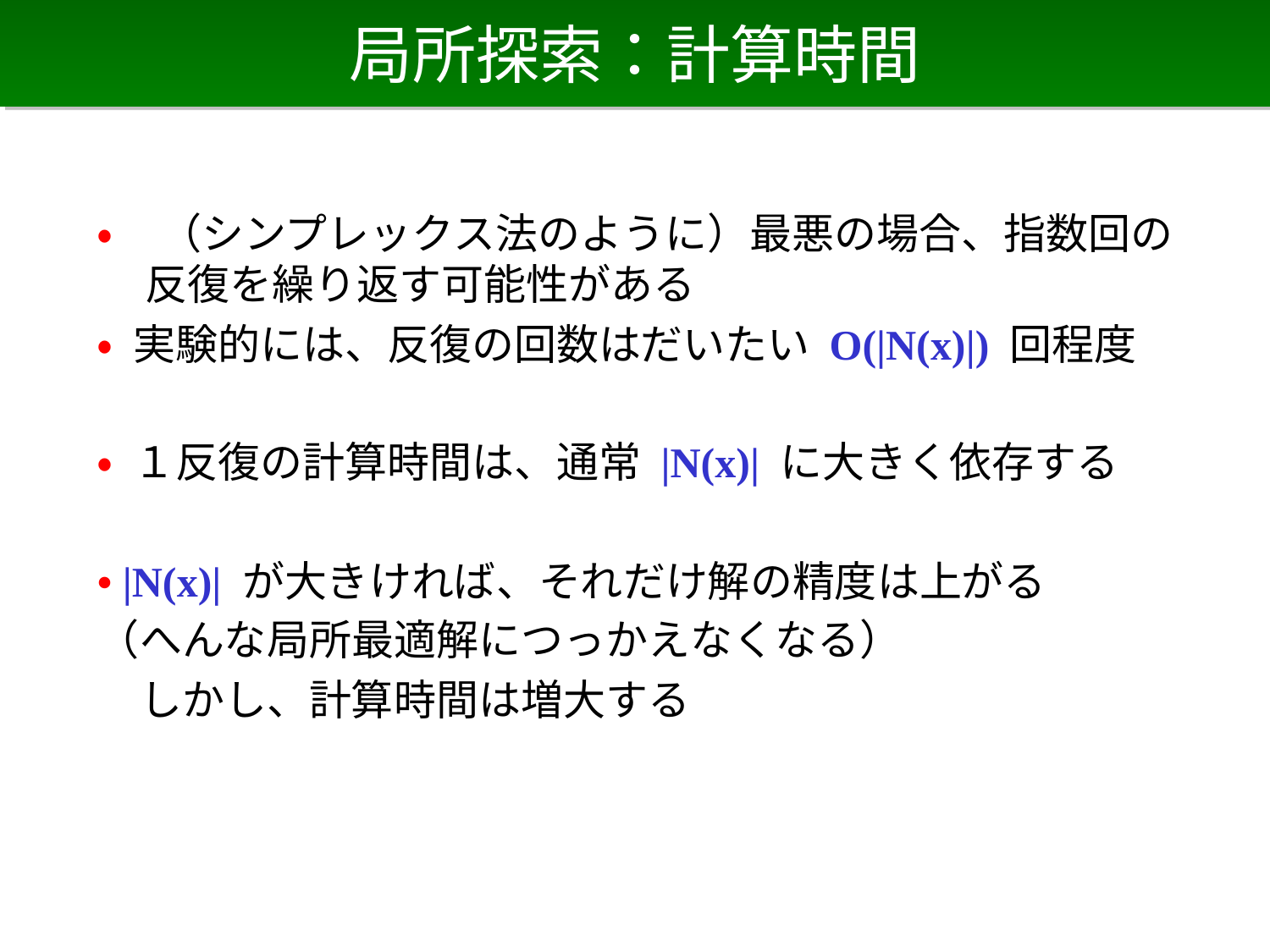

# 局所探索：計算時間
• （シンプレックス法のように）最悪の場合、指数回の反復を繰り返す可能性がある
• 実験的には、反復の回数はだいたい O(|N(x)|) 回程度

• １反復の計算時間は、通常 |N(x)| に大きく依存する

• |N(x)| が大きければ、それだけ解の精度は上がる
（へんな局所最適解につっかえなくなる）
　しかし、計算時間は増大する